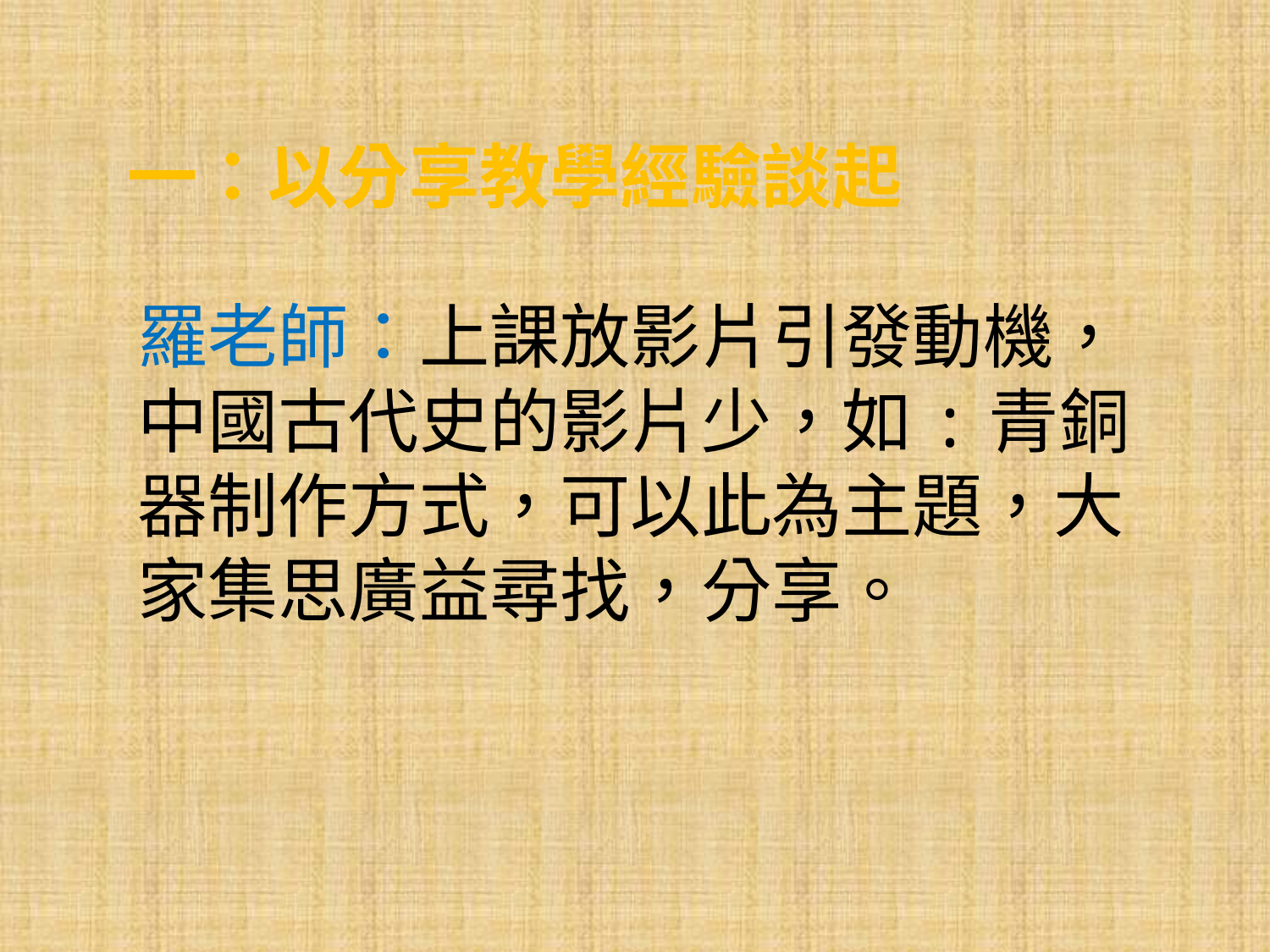

一：以分享教學經驗談起

羅老師：上課放影片引發動機，中國古代史的影片少，如:青銅器制作方式，可以此為主題，大家集思廣益尋找，分享。